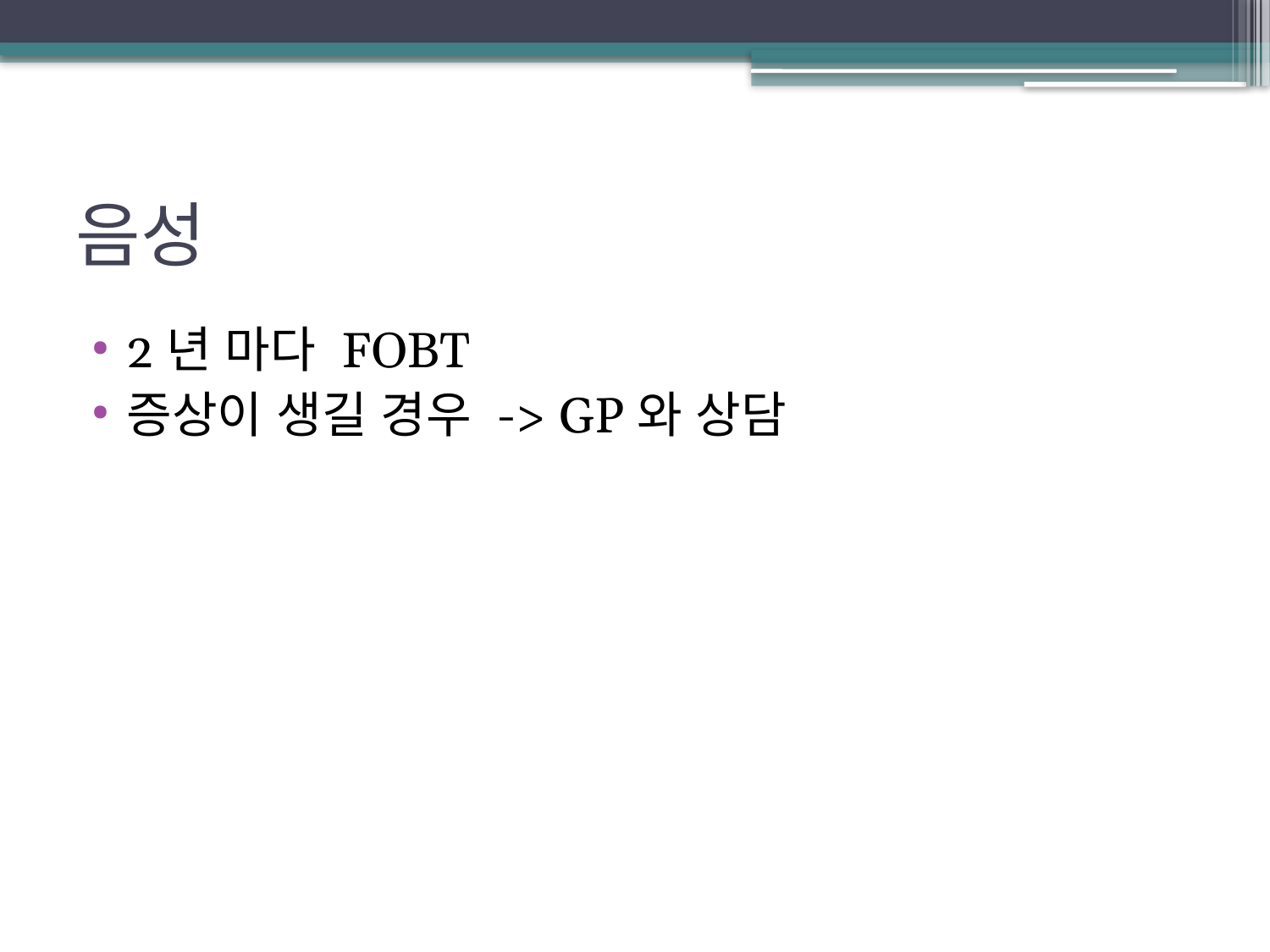

# 음성
2년 마다 FOBT
증상이 생길 경우 -> GP와 상담